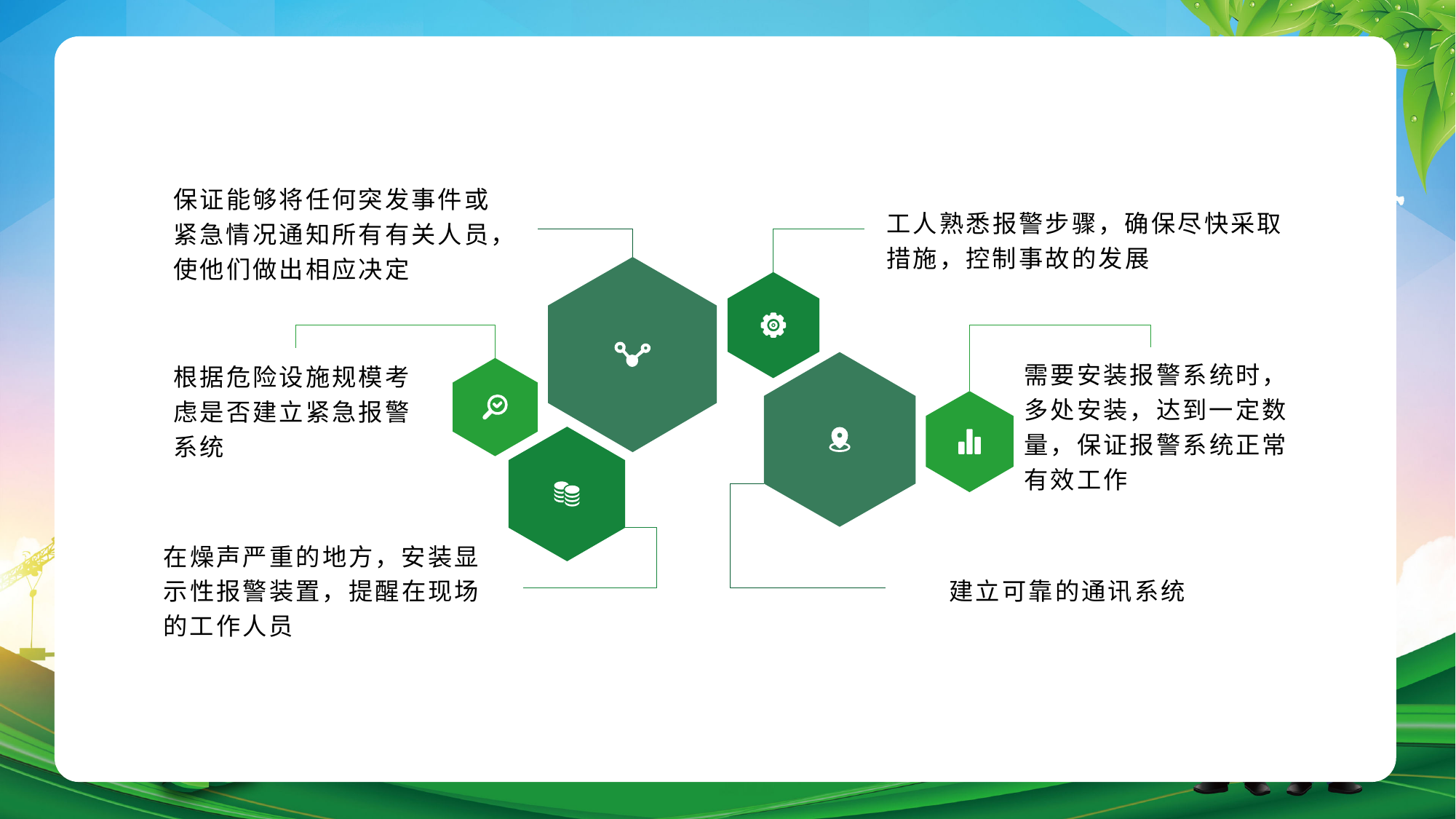

保证能够将任何突发事件或紧急情况通知所有有关人员，使他们做出相应决定
工人熟悉报警步骤，确保尽快采取措施，控制事故的发展

需要安装报警系统时，多处安装，达到一定数量，保证报警系统正常有效工作
根据危险设施规模考虑是否建立紧急报警系统

在燥声严重的地方，安装显示性报警装置，提醒在现场的工作人员
建立可靠的通讯系统